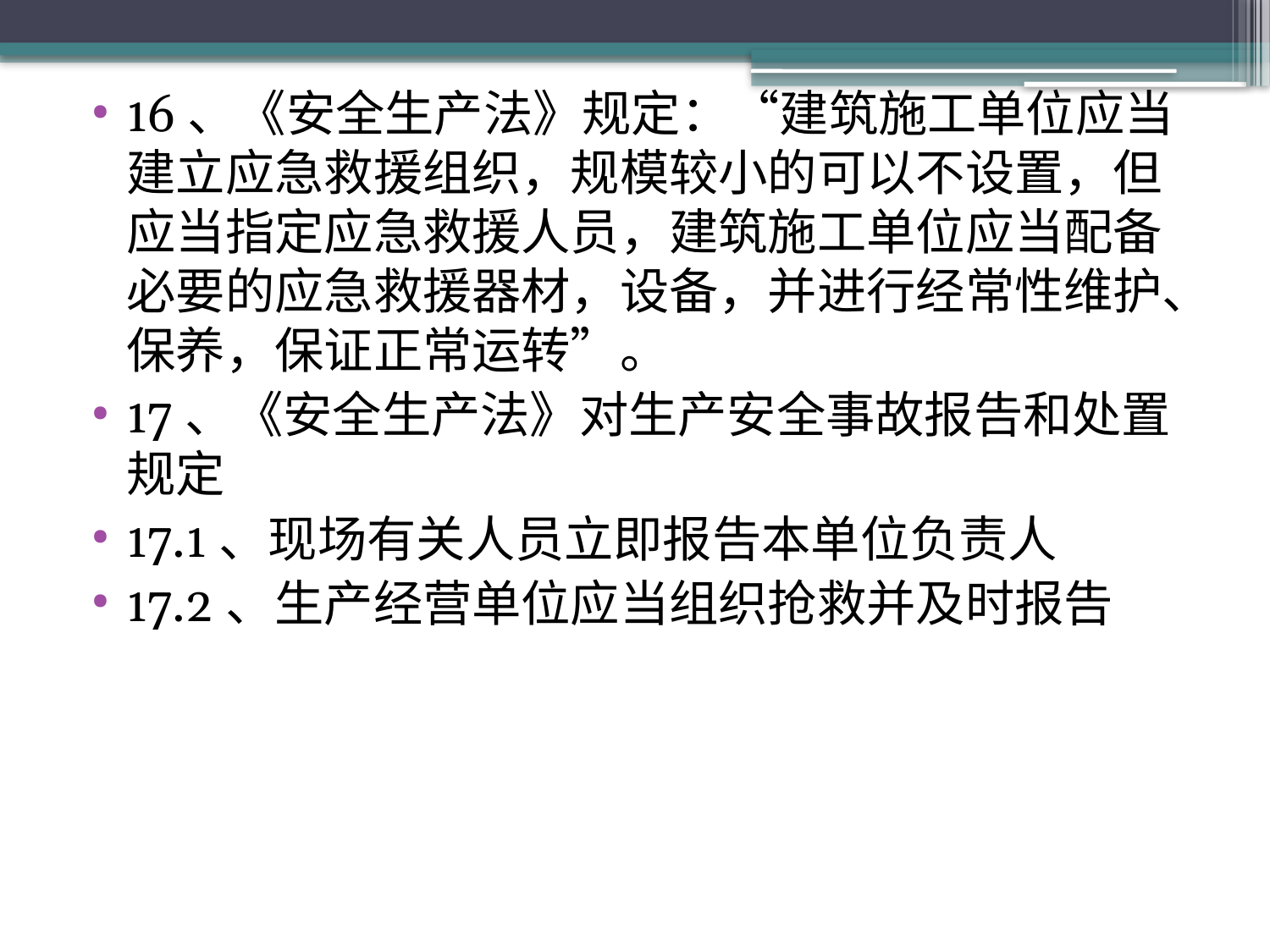

16、《安全生产法》规定：“建筑施工单位应当建立应急救援组织，规模较小的可以不设置，但应当指定应急救援人员，建筑施工单位应当配备必要的应急救援器材，设备，并进行经常性维护、保养，保证正常运转”。
17、《安全生产法》对生产安全事故报告和处置规定
17.1、现场有关人员立即报告本单位负责人
17.2、生产经营单位应当组织抢救并及时报告